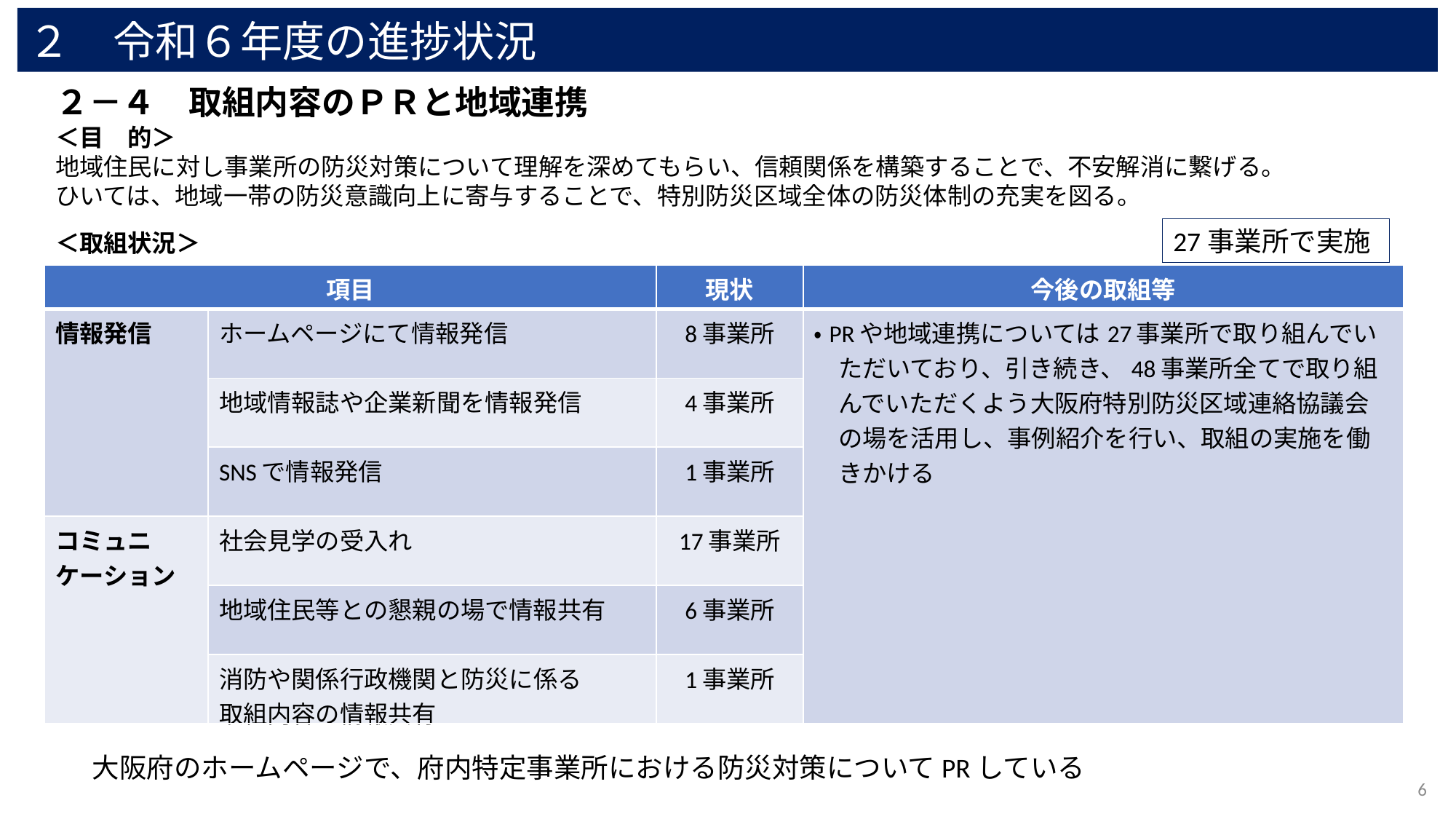

２　令和６年度の進捗状況
２－４　取組内容のＰＲと地域連携
＜目　的＞
地域住民に対し事業所の防災対策について理解を深めてもらい、信頼関係を構築することで、不安解消に繋げる。
ひいては、地域一帯の防災意識向上に寄与することで、特別防災区域全体の防災体制の充実を図る。
＜取組状況＞
27事業所で実施
| 項目 |  | 現状 | 今後の取組等 |
| --- | --- | --- | --- |
| 情報発信 | ホームページにて情報発信 | 8事業所 | ・PRや地域連携については27事業所で取り組んでい 　ただいており、引き続き、48事業所全てで取り組 　んでいただくよう大阪府特別防災区域連絡協議会 　の場を活用し、事例紹介を行い、取組の実施を働 　きかける |
|  | 地域情報誌や企業新聞を情報発信 | 4事業所 |  |
|  | SNSで情報発信 | 1事業所 |  |
| コミュニケーション | 社会見学の受入れ | 17事業所 |  |
|  | 地域住民等との懇親の場で情報共有 | 6事業所 |  |
|  | 消防や関係行政機関と防災に係る 取組内容の情報共有 | 1事業所 |  |
大阪府のホームページで、府内特定事業所における防災対策についてPRしている
6